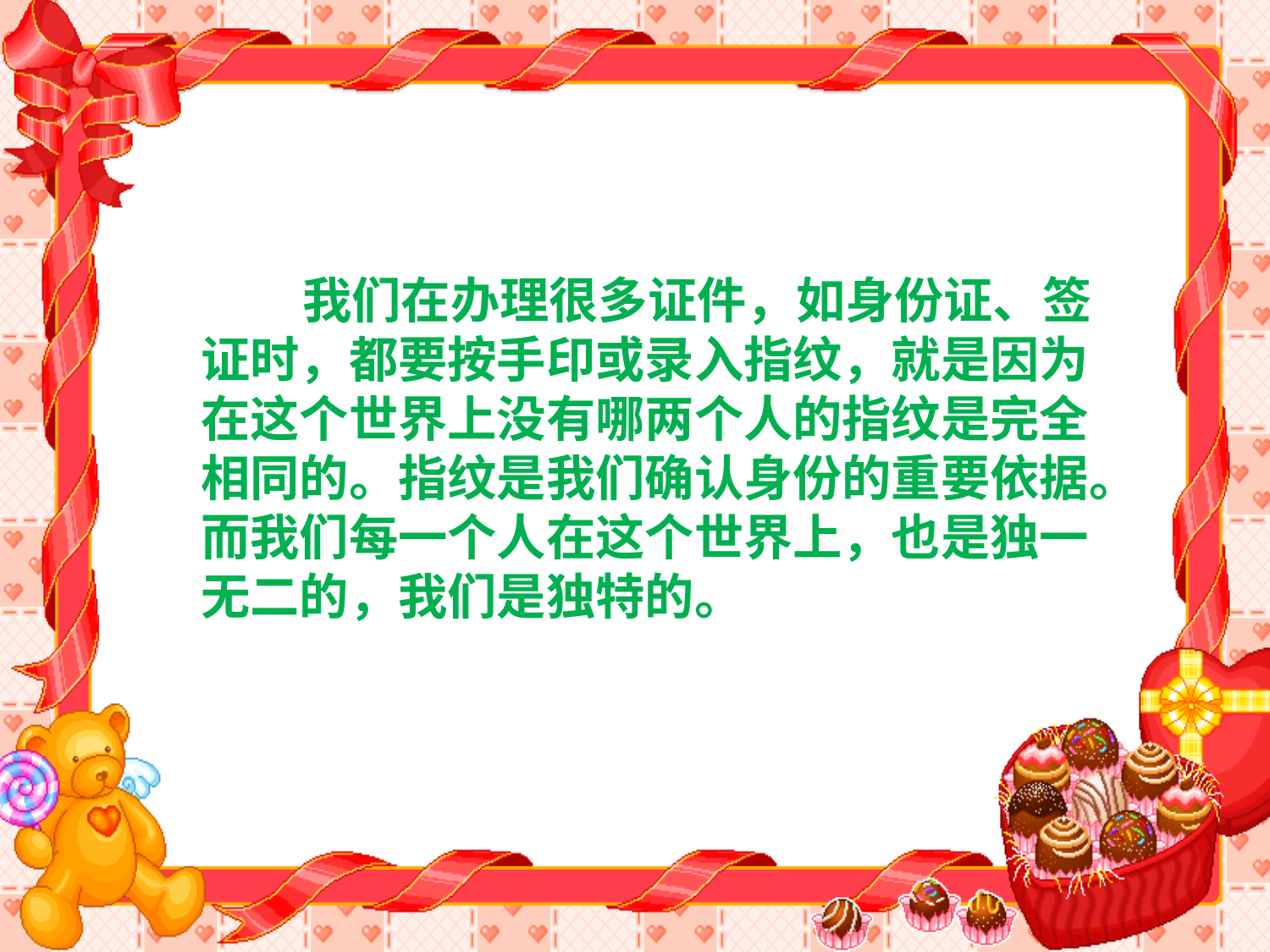

我们在办理很多证件，如身份证、签证时，都要按手印或录入指纹，就是因为在这个世界上没有哪两个人的指纹是完全相同的。指纹是我们确认身份的重要依据。而我们每一个人在这个世界上，也是独一无二的，我们是独特的。